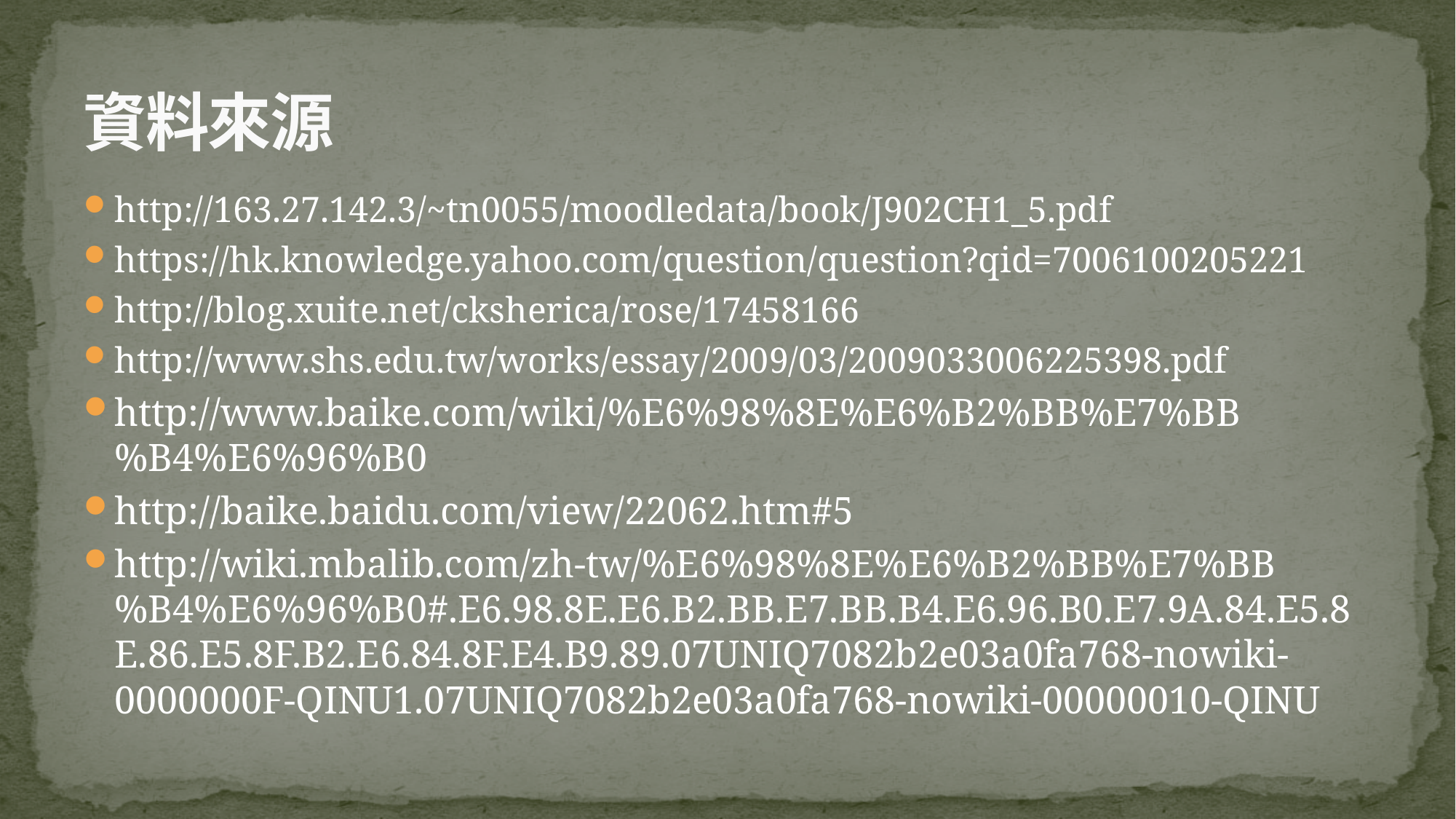

# 資料來源
http://163.27.142.3/~tn0055/moodledata/book/J902CH1_5.pdf
https://hk.knowledge.yahoo.com/question/question?qid=7006100205221
http://blog.xuite.net/cksherica/rose/17458166
http://www.shs.edu.tw/works/essay/2009/03/2009033006225398.pdf
http://www.baike.com/wiki/%E6%98%8E%E6%B2%BB%E7%BB%B4%E6%96%B0
http://baike.baidu.com/view/22062.htm#5
http://wiki.mbalib.com/zh-tw/%E6%98%8E%E6%B2%BB%E7%BB%B4%E6%96%B0#.E6.98.8E.E6.B2.BB.E7.BB.B4.E6.96.B0.E7.9A.84.E5.8E.86.E5.8F.B2.E6.84.8F.E4.B9.89.07UNIQ7082b2e03a0fa768-nowiki-0000000F-QINU1.07UNIQ7082b2e03a0fa768-nowiki-00000010-QINU